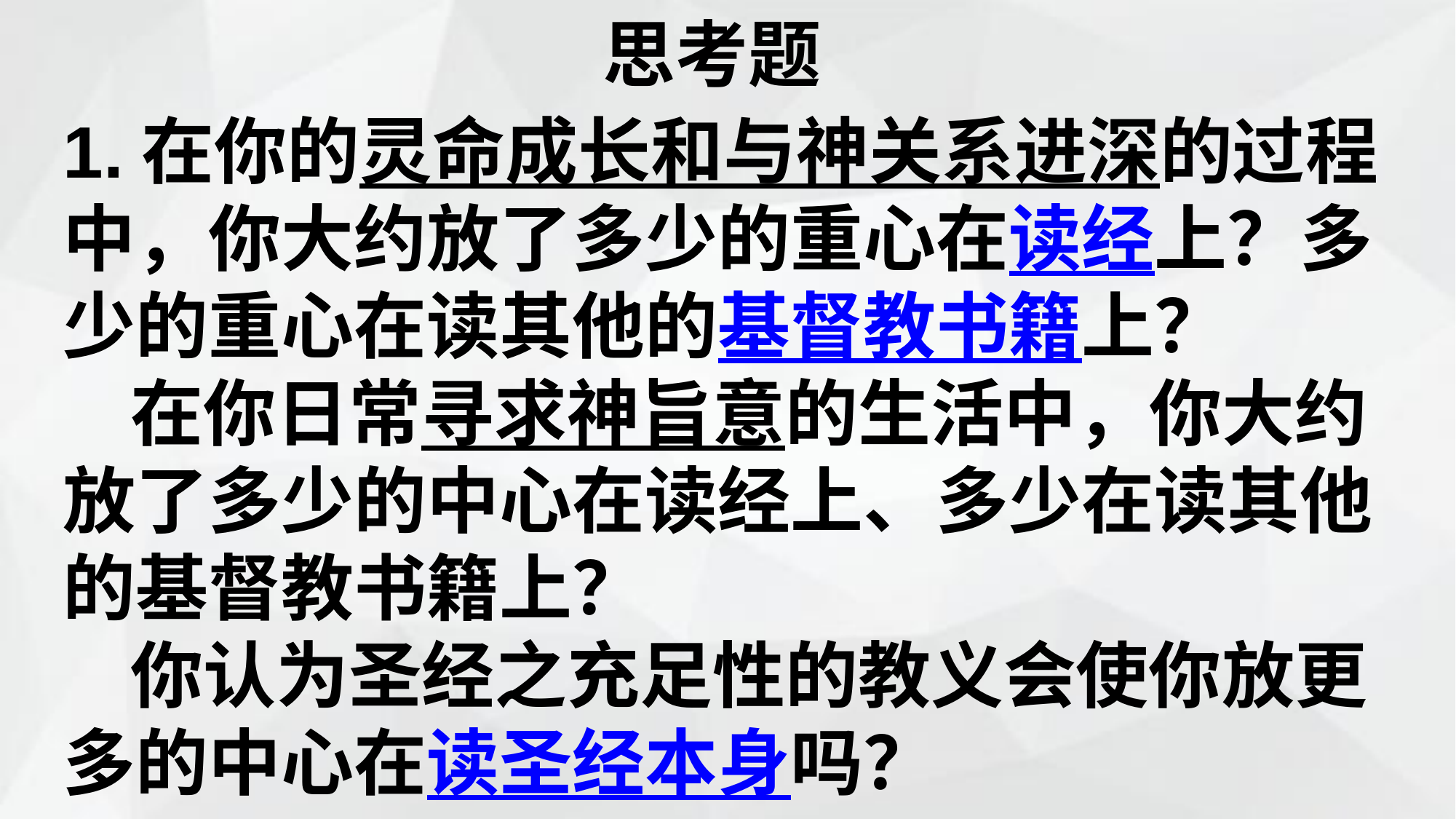

思考题
1.在你的灵命成长和与神关系进深的过程中，你大约放了多少的重心在读经上？多少的重心在读其他的基督教书籍上？
   在你日常寻求神旨意的生活中，你大约放了多少的中心在读经上、多少在读其他的基督教书籍上？
   你认为圣经之充足性的教义会使你放更多的中心在读圣经本身吗？
14